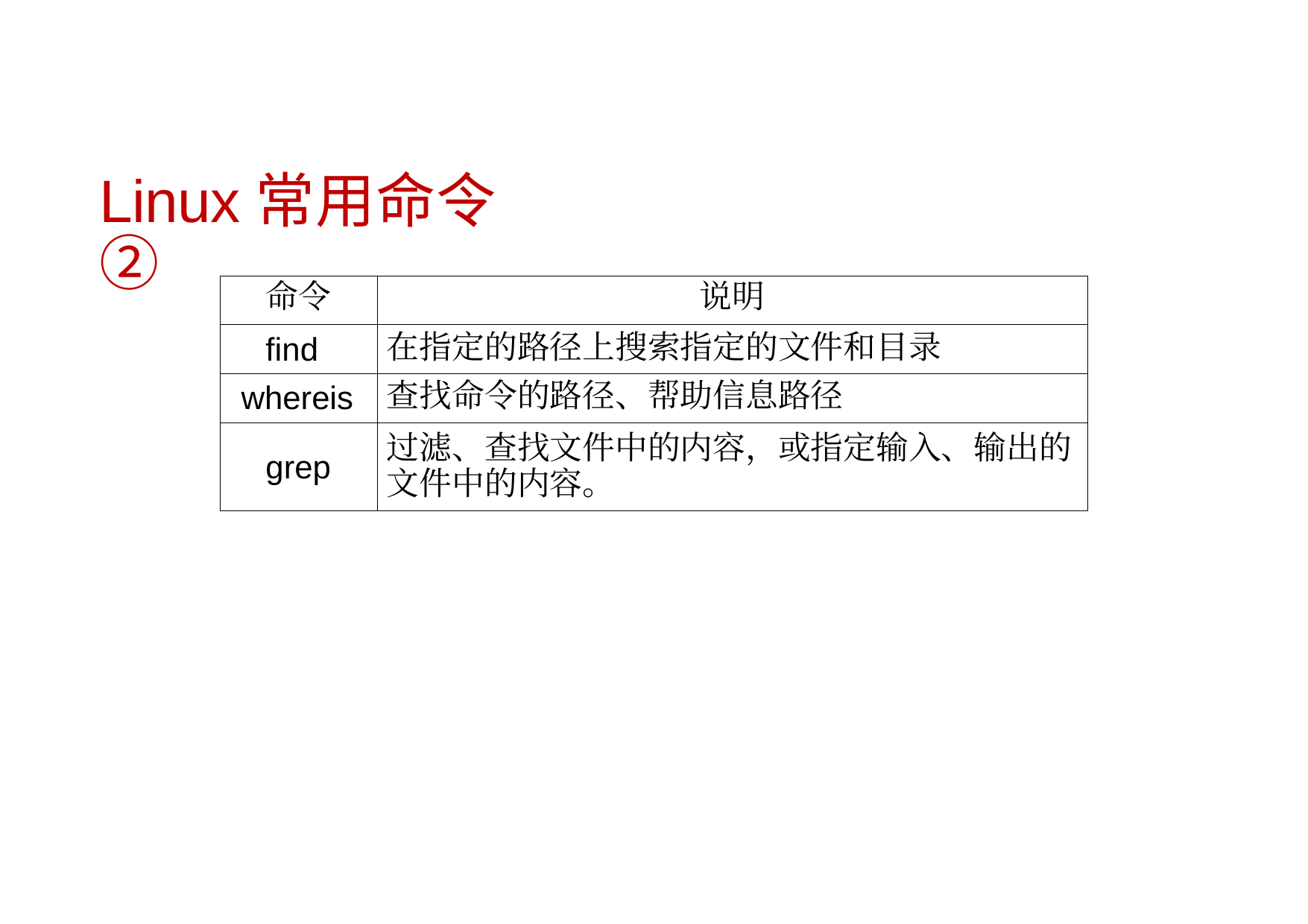

Linux常用命令②

| 命令 | 说明 |
| --- | --- |
| find | 在指定的路径上搜索指定的文件和目录 |
| whereis | 查找命令的路径、帮助信息路径 |
| grep | 过滤、查找文件中的内容，或指定输入、输出的 文件中的内容。 |